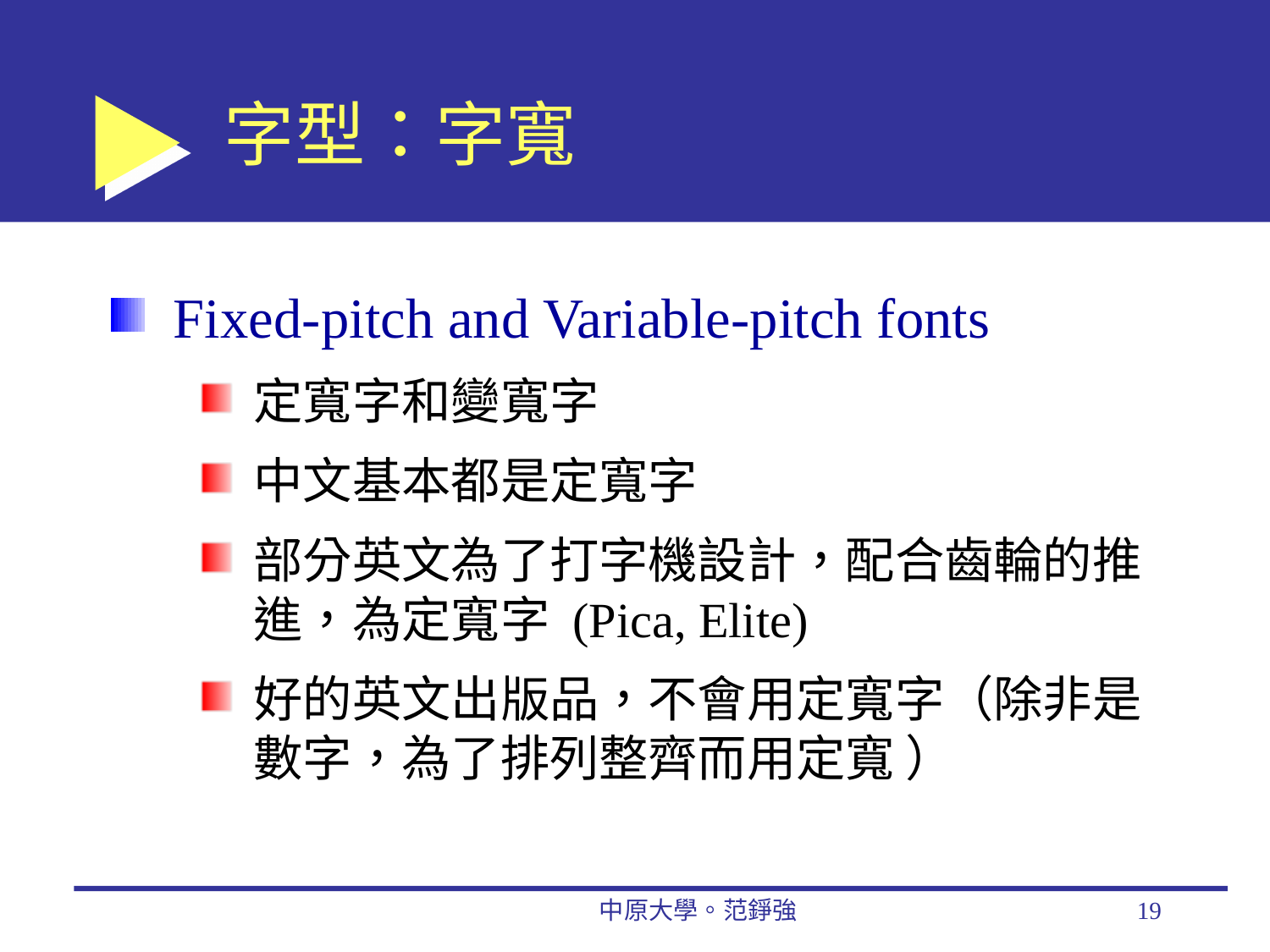

# 字型：字寬
Fixed-pitch and Variable-pitch fonts
定寬字和變寬字
中文基本都是定寬字
部分英文為了打字機設計，配合齒輪的推進，為定寬字 (Pica, Elite)
好的英文出版品，不會用定寬字（除非是數字，為了排列整齊而用定寬 ）
中原大學。范錚強
19